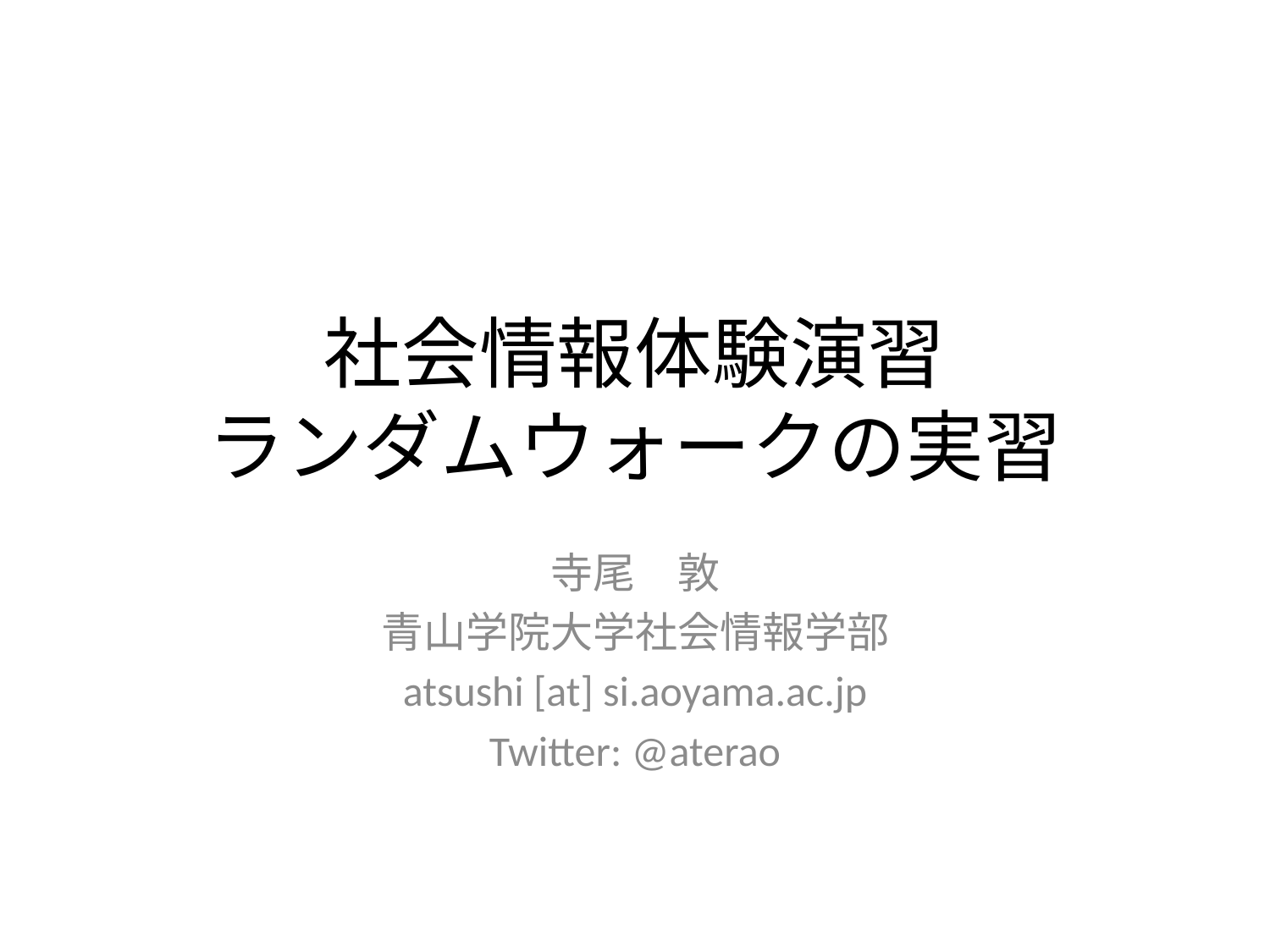

# 社会情報体験演習 ランダムウォークの実習
寺尾　敦
青山学院大学社会情報学部
atsushi [at] si.aoyama.ac.jp
Twitter: @aterao